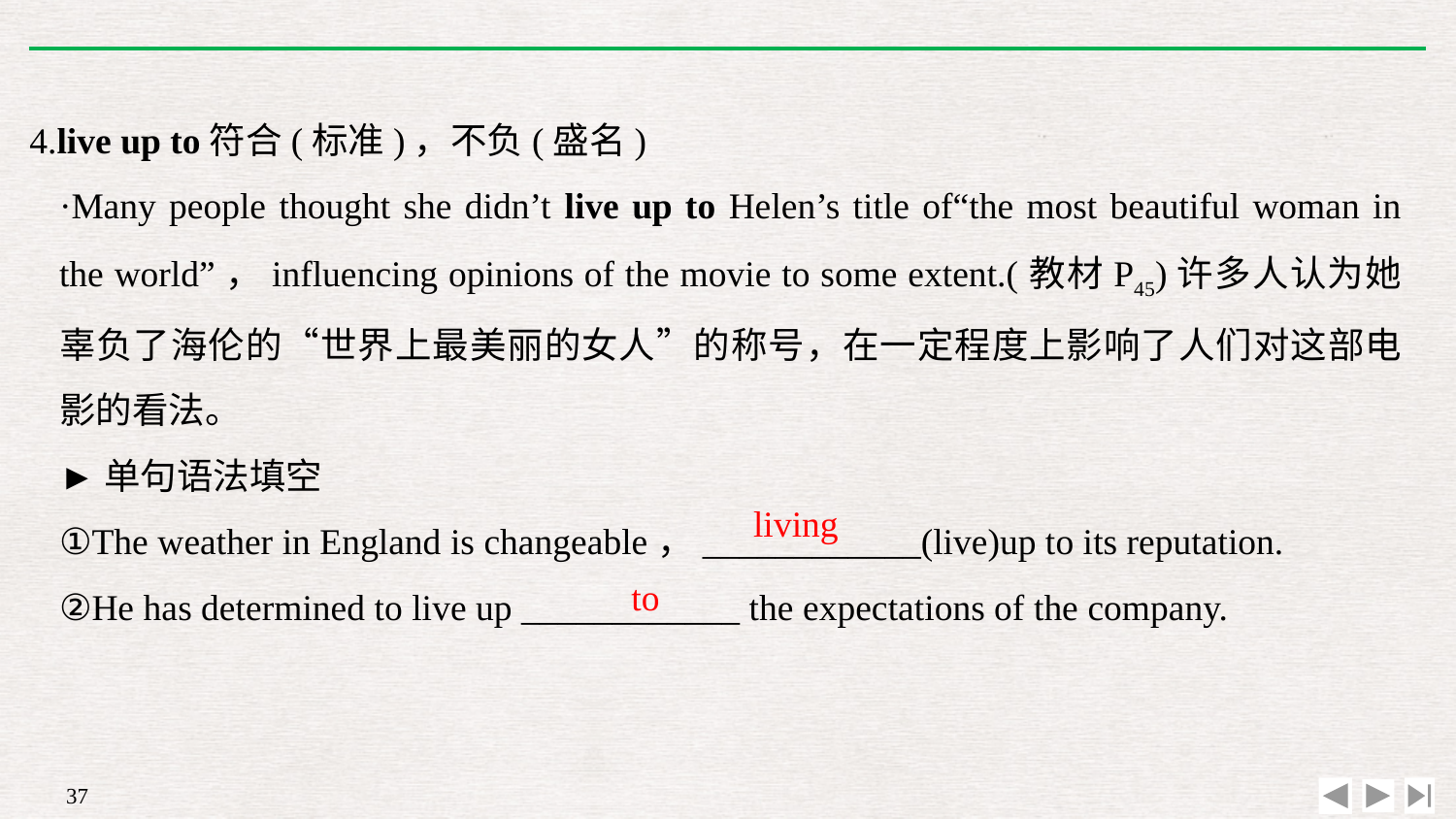

4.live up to符合(标准)，不负(盛名)
·Many people thought she didn’t live up to Helen’s title of“the most beautiful woman in the world”，influencing opinions of the movie to some extent.(教材P45)许多人认为她辜负了海伦的“世界上最美丽的女人”的称号，在一定程度上影响了人们对这部电影的看法。
►单句语法填空
①The weather in England is changeable，____________(live)up to its reputation.
②He has determined to live up ____________ the expectations of the company.
living
to